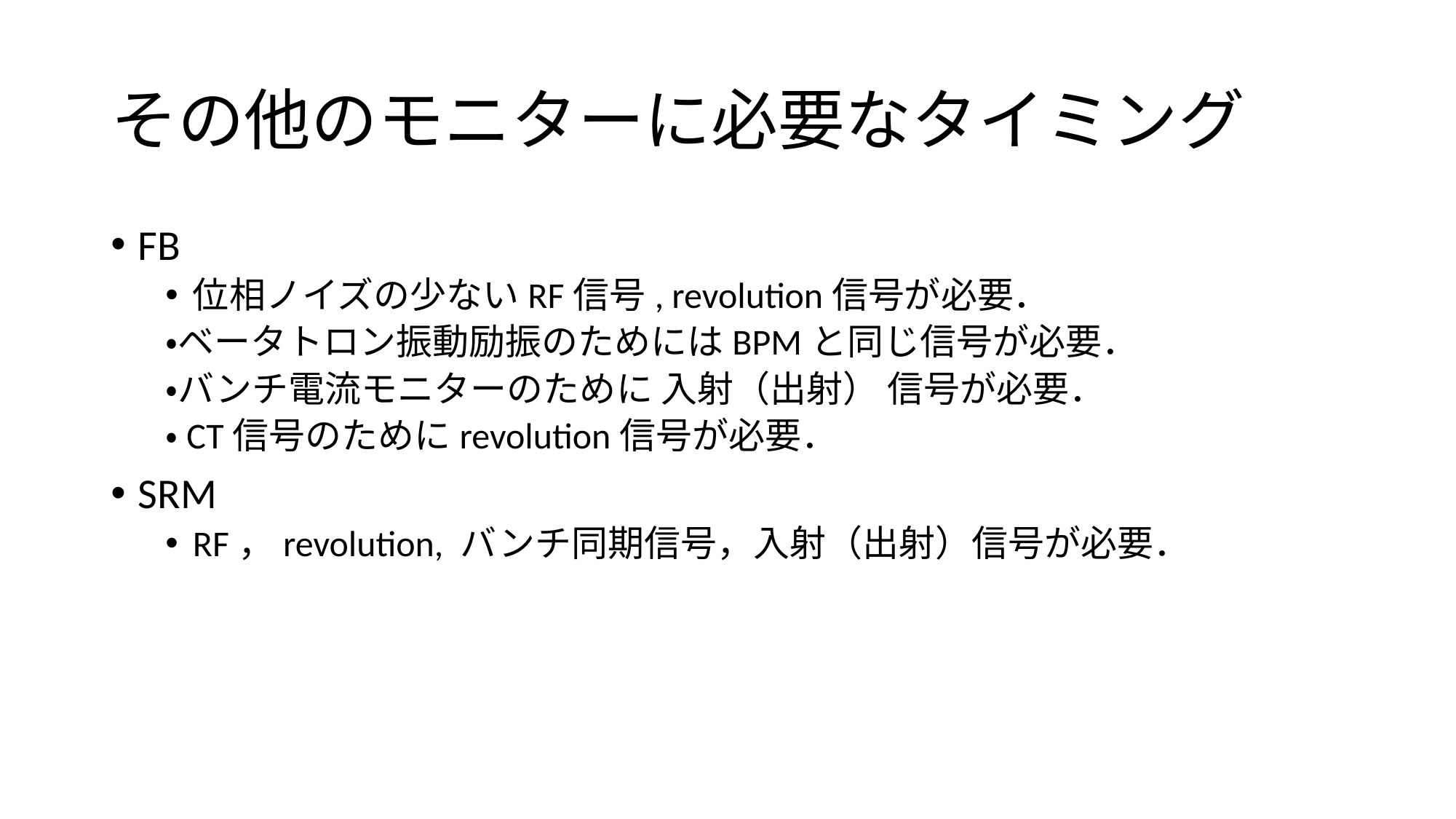

# その他のモニターに必要なタイミング
FB
位相ノイズの少ないRF信号, revolution信号が必要．
・ベータトロン振動励振のためにはBPMと同じ信号が必要．
・バンチ電流モニターのために 入射（出射） 信号が必要．
・CT信号のためにrevolution信号が必要．
SRM
RF，revolution, バンチ同期信号，入射（出射）信号が必要．